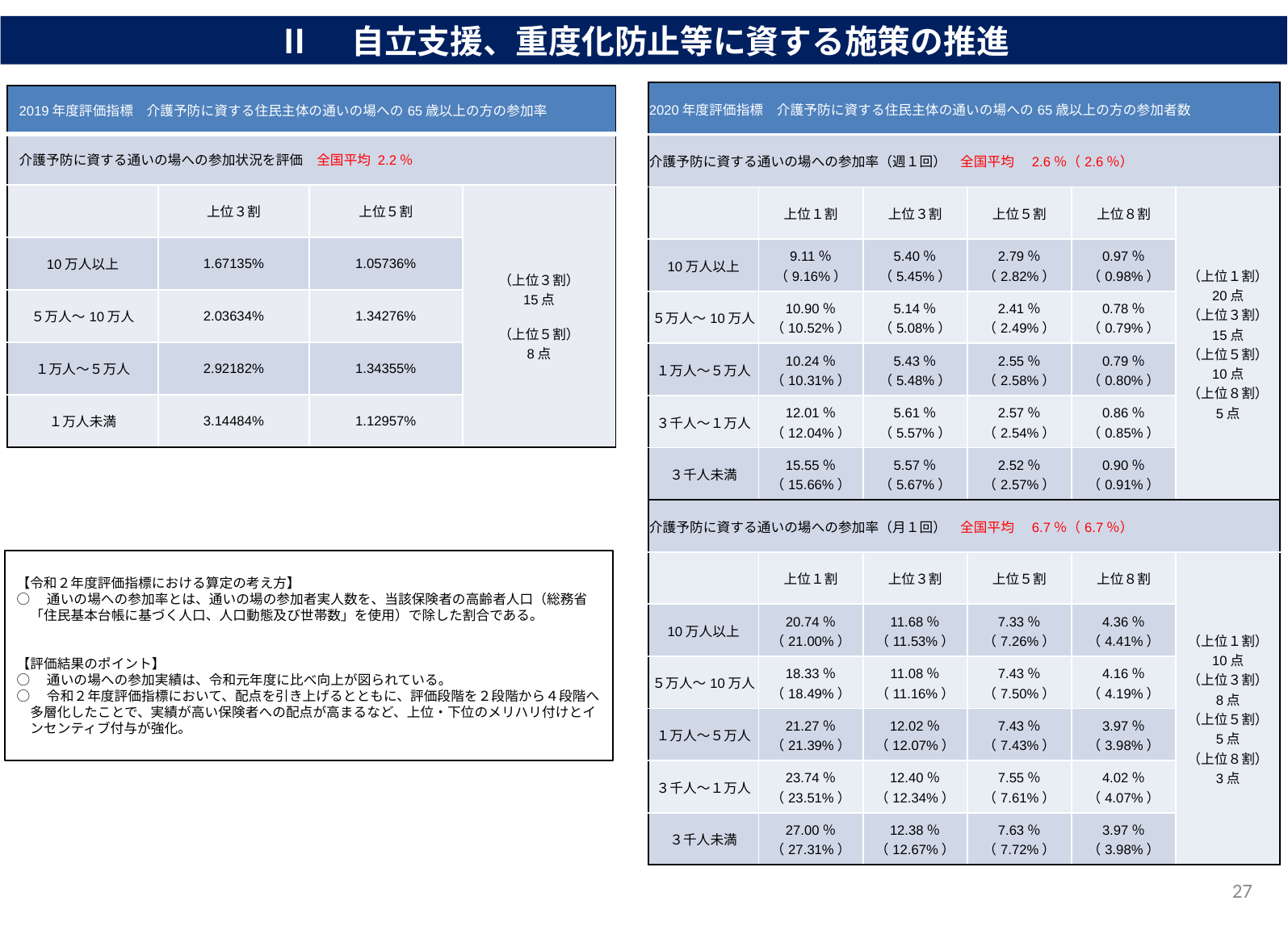

Ⅱ　自立支援、重度化防止等に資する施策の推進
| 2020年度評価指標　介護予防に資する住民主体の通いの場への65歳以上の方の参加者数 |  |  |  |  |  |
| --- | --- | --- | --- | --- | --- |
| 介護予防に資する通いの場への参加率（週１回）　全国平均　2.6％（2.6％） |  |  |  |  |  |
|  | 上位１割 | 上位３割 | 上位５割 | 上位８割 | （上位１割） 20点 （上位３割） 15点 （上位５割） 10点 （上位８割） 5点 |
| 10万人以上 | 9.11％ （9.16%） | 5.40％ （5.45%） | 2.79％ （2.82%） | 0.97％ （0.98%） |  |
| ５万人～10万人 | 10.90％ （10.52%） | 5.14％ （5.08%） | 2.41％ （2.49%） | 0.78％ （0.79%） |  |
| １万人～５万人 | 10.24％ （10.31%） | 5.43％ （5.48%） | 2.55％ （2.58%） | 0.79％ （0.80%） |  |
| ３千人～１万人 | 12.01％ （12.04%） | 5.61％ （5.57%） | 2.57％ （2.54%） | 0.86％ （0.85%） |  |
| ３千人未満 | 15.55％ （15.66%） | 5.57％ （5.67%） | 2.52％ （2.57%） | 0.90％ （0.91%） |  |
| 介護予防に資する通いの場への参加率（月１回）　全国平均　6.7％（6.7％） |  |  |  |  |  |
|  | 上位１割 | 上位３割 | 上位５割 | 上位８割 | （上位１割） 10点 （上位３割） 8点 （上位５割） 5点 （上位８割） 3点 |
| 10万人以上 | 20.74％ （21.00%） | 11.68％ （11.53%） | 7.33％ （7.26%） | 4.36％ （4.41%） |  |
| ５万人～10万人 | 18.33％ （18.49%） | 11.08％ （11.16%） | 7.43％ （7.50%） | 4.16％ （4.19%） |  |
| １万人～５万人 | 21.27％ （21.39%） | 12.02％ （12.07%） | 7.43％ （7.43%） | 3.97％ （3.98%） |  |
| ３千人～１万人 | 23.74％ （23.51%） | 12.40％ （12.34%） | 7.55％ （7.61%） | 4.02％ （4.07%） |  |
| ３千人未満 | 27.00％ （27.31%） | 12.38％ （12.67%） | 7.63％ （7.72%） | 3.97％ （3.98%） |  |
| 2019年度評価指標　介護予防に資する住民主体の通いの場への65歳以上の方の参加率 |  |  |  |
| --- | --- | --- | --- |
| 介護予防に資する通いの場への参加状況を評価　全国平均 2.2％ |  |  |  |
|  | 上位３割 | 上位５割 | （上位３割） 15点 （上位５割） 8点 |
| 10万人以上 | 1.67135% | 1.05736% |  |
| ５万人～10万人 | 2.03634% | 1.34276% |  |
| １万人～５万人 | 2.92182% | 1.34355% |  |
| １万人未満 | 3.14484% | 1.12957% |  |
【令和２年度評価指標における算定の考え方】
○　通いの場への参加率とは、通いの場の参加者実人数を、当該保険者の高齢者人口（総務省
　「住民基本台帳に基づく人口、人口動態及び世帯数」を使用）で除した割合である。

【評価結果のポイント】
○　通いの場への参加実績は、令和元年度に比べ向上が図られている。
○　令和２年度評価指標において、配点を引き上げるとともに、評価段階を２段階から４段階へ
　多層化したことで、実績が高い保険者への配点が高まるなど、上位・下位のメリハリ付けとイ
　ンセンティブ付与が強化。
27